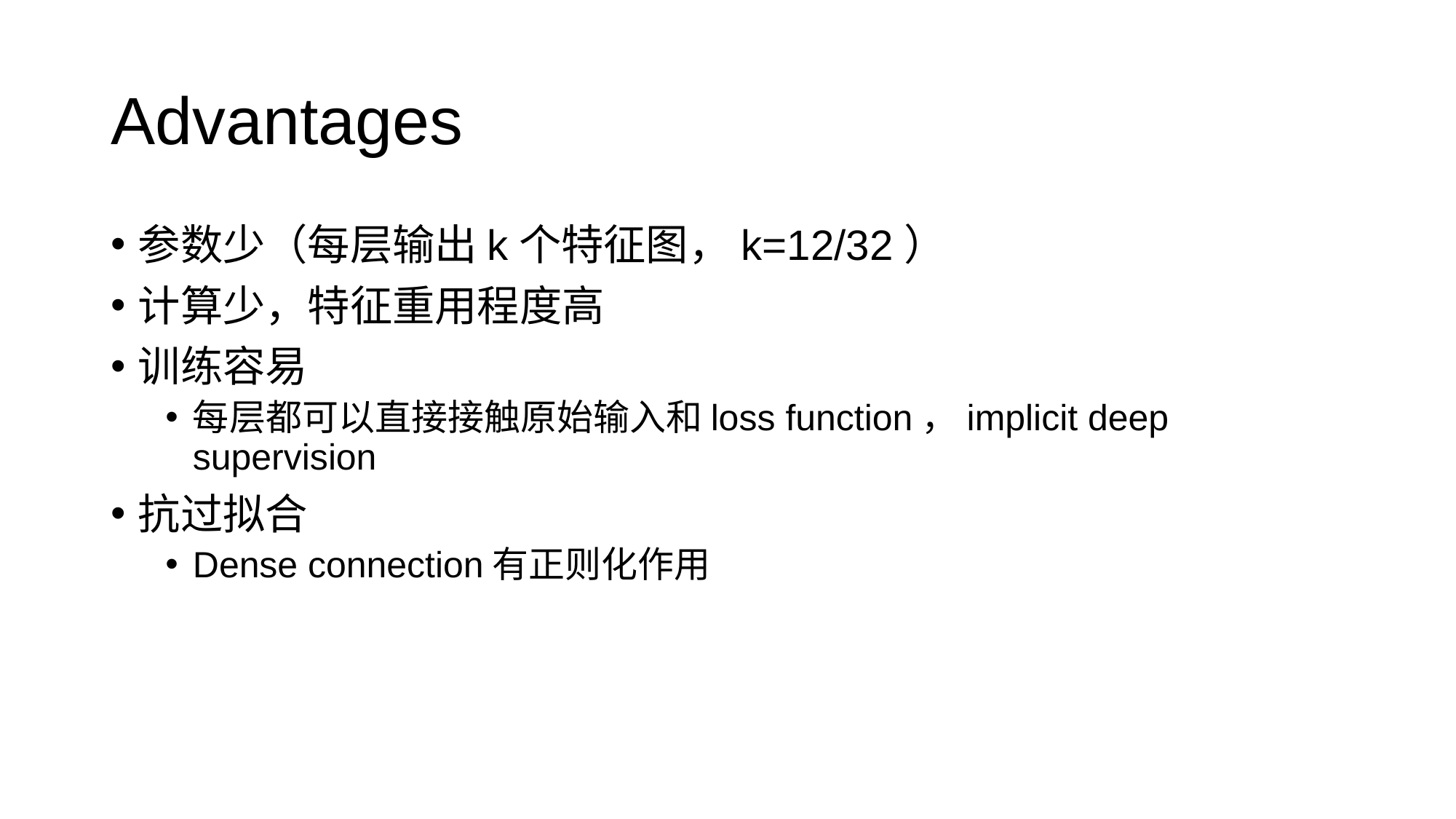

# Advantages
参数少（每层输出k个特征图，k=12/32）
计算少，特征重用程度高
训练容易
每层都可以直接接触原始输入和loss function，implicit deep supervision
抗过拟合
Dense connection有正则化作用